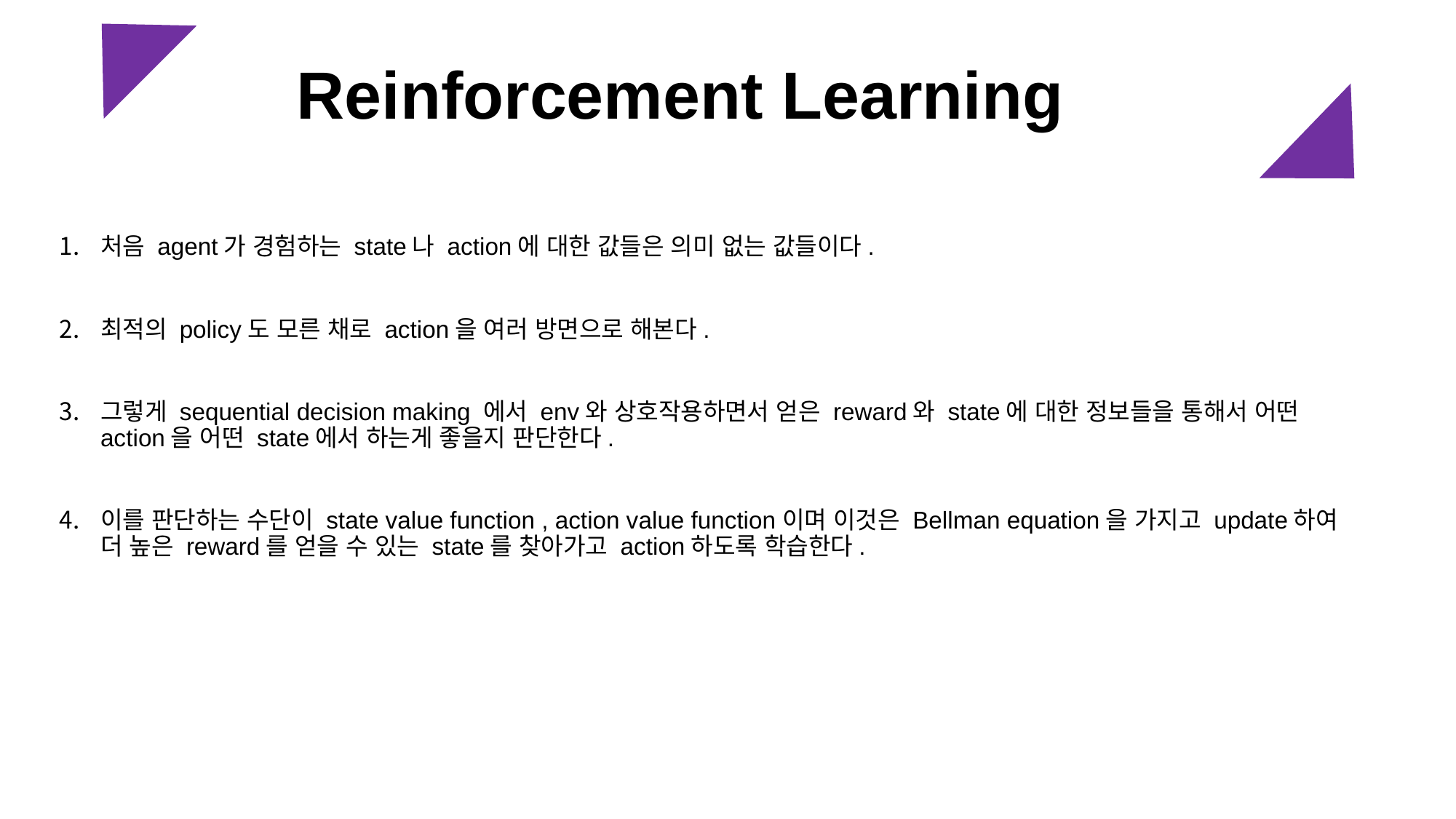

# Reinforcement Learning

처음 agent가 경험하는 state나 action에 대한 값들은 의미 없는 값들이다.

최적의 policy도 모른 채로 action을 여러 방면으로 해본다.

그렇게 sequential decision making 에서 env와 상호작용하면서 얻은 reward와 state에 대한 정보들을 통해서 어떤 action을 어떤 state에서 하는게 좋을지 판단한다.

이를 판단하는 수단이 state value function , action value function이며 이것은 Bellman equation을 가지고 update하여 더 높은 reward를 얻을 수 있는 state를 찾아가고 action하도록 학습한다.